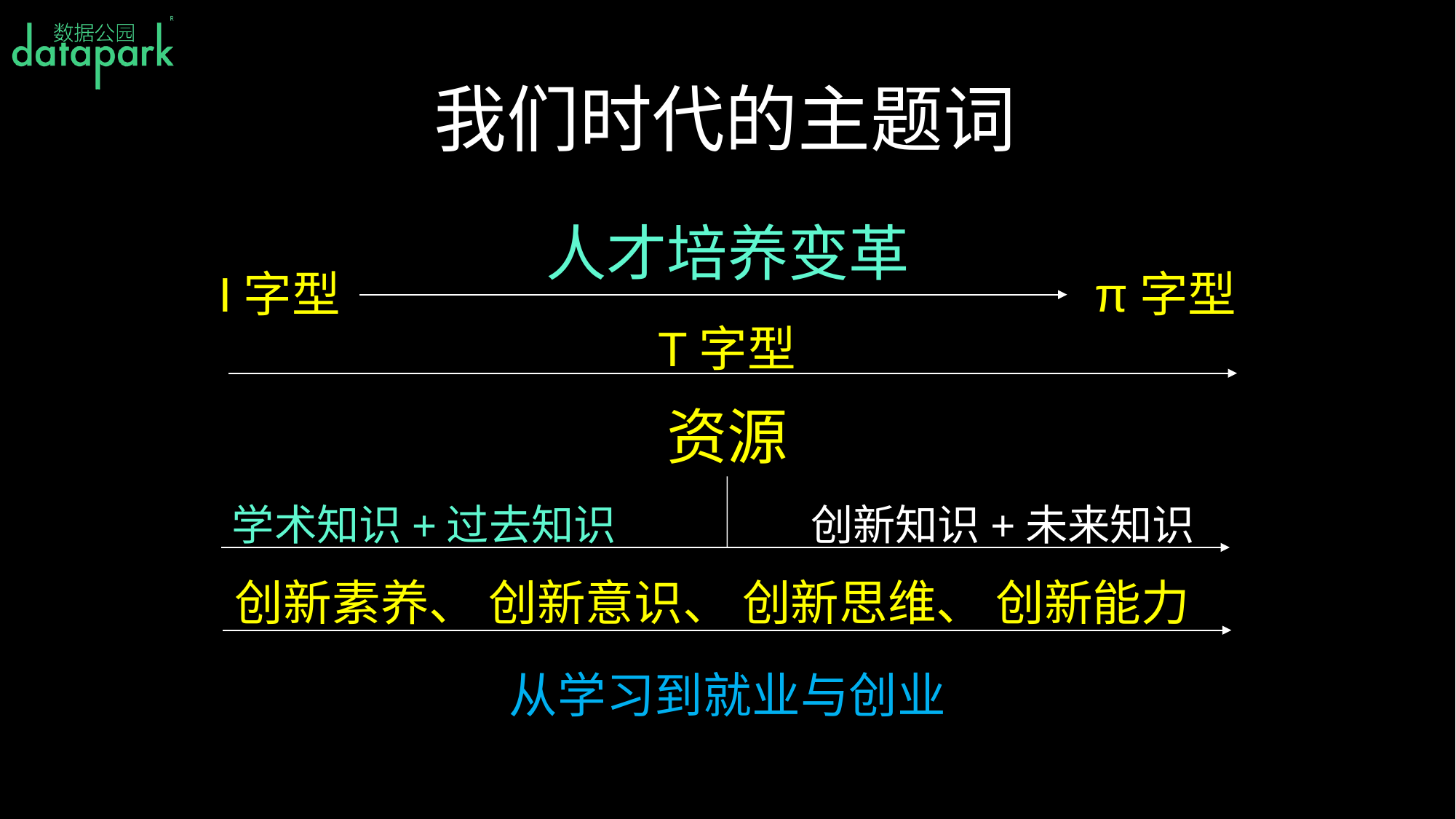

我们时代的主题词
人才培养变革
I字型                                                                    π字型
T字型
资源
学术知识+过去知识
创新知识+未来知识
创新素养、 创新意识、 创新思维、 创新能力
从学习到就业与创业